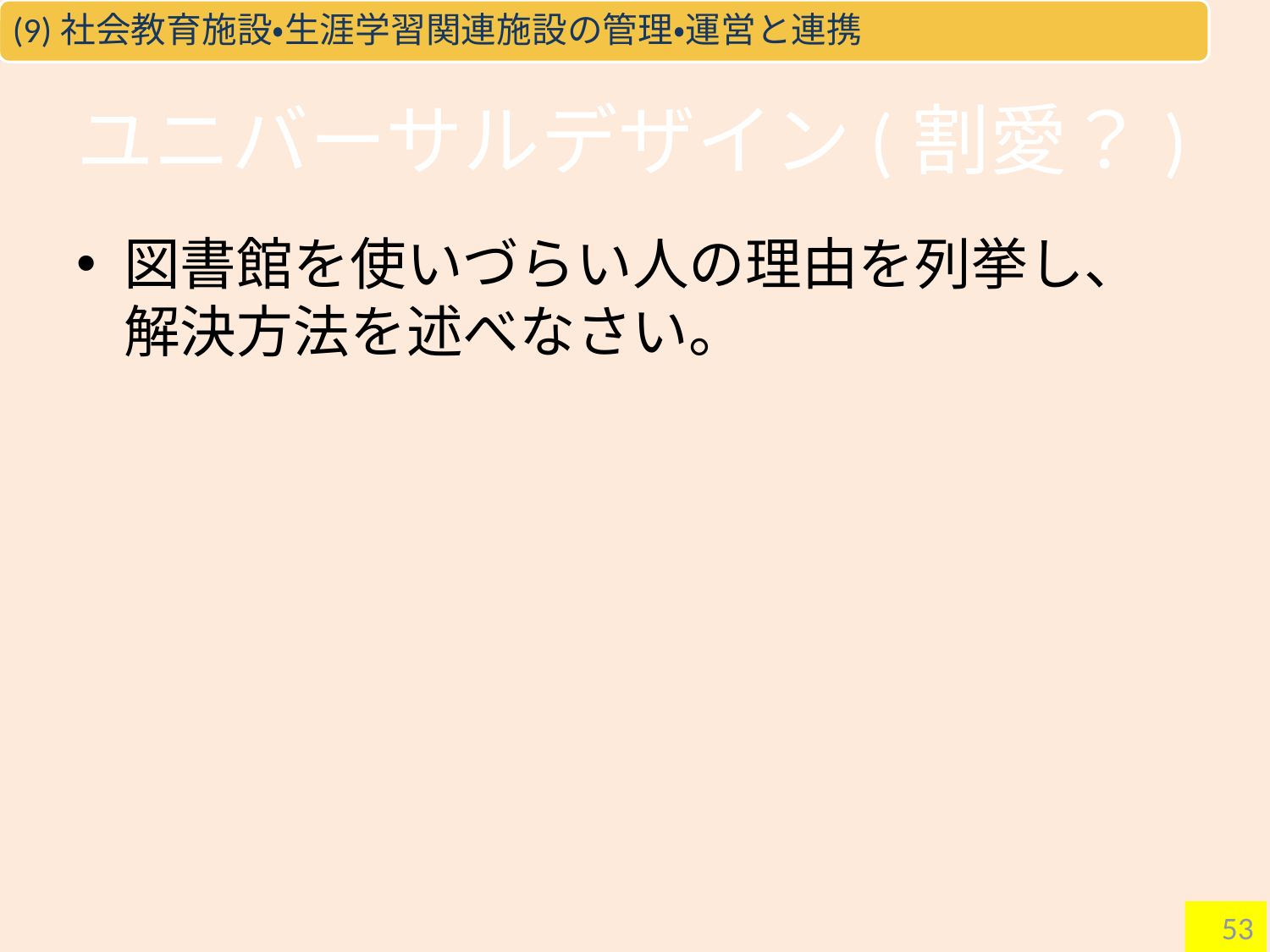

(9)社会教育施設・生涯学習関連施設の管理・運営と連携
# ユニバーサルデザイン(割愛？)
図書館を使いづらい人の理由を列挙し、解決方法を述べなさい。
53